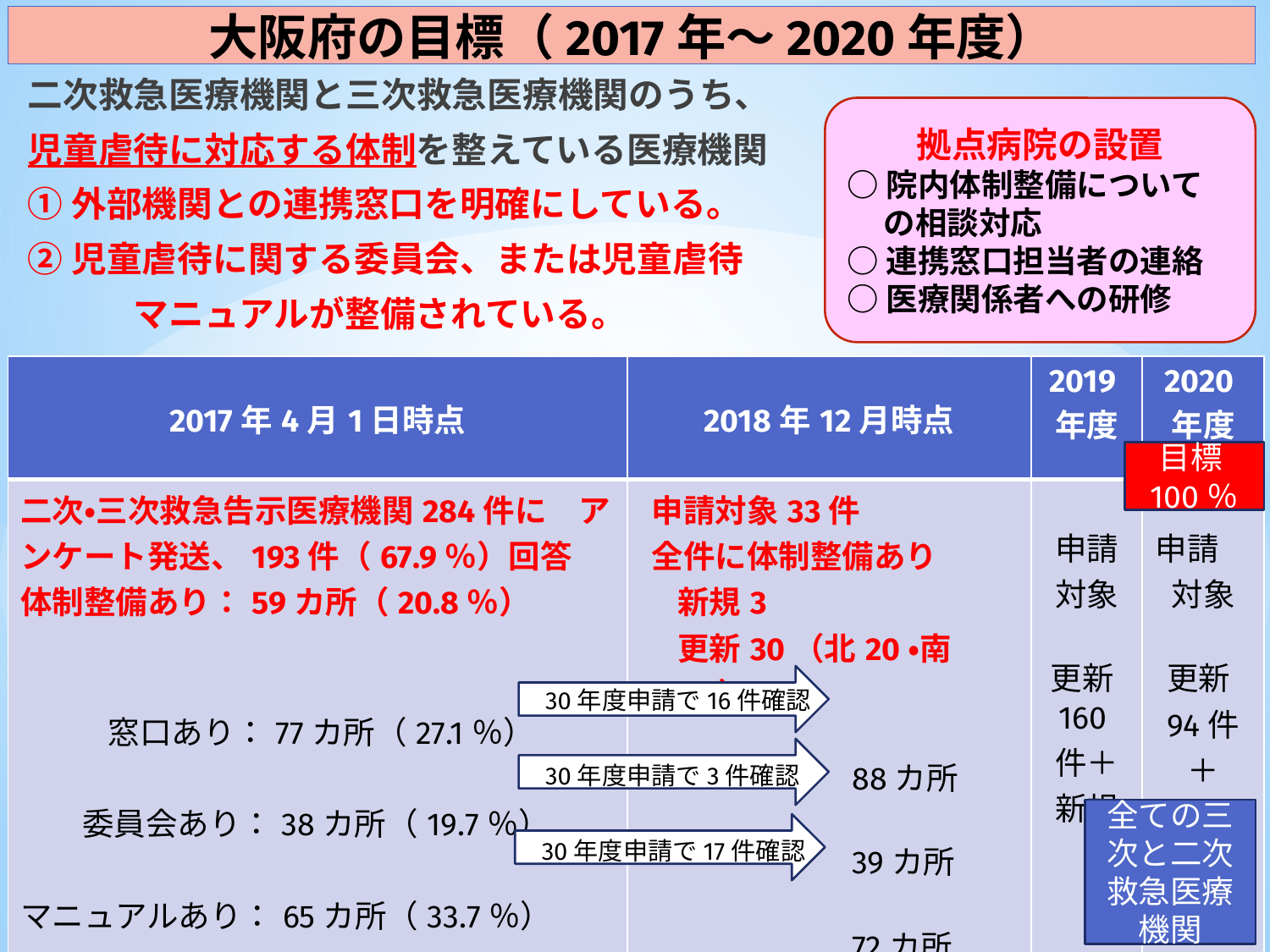

# 大阪府の目標（2017年～2020年度）
二次救急医療機関と三次救急医療機関のうち、
児童虐待に対応する体制を整えている医療機関
①外部機関との連携窓口を明確にしている。
②児童虐待に関する委員会、または児童虐待
　　　マニュアルが整備されている。
拠点病院の設置
○院内体制整備についての相談対応
○連携窓口担当者の連絡
○医療関係者への研修
| 2017年4月1日時点 | 2018年12月時点 | 2019年度 | 2020年度 |
| --- | --- | --- | --- |
| 二次・三次救急告示医療機関284件に　アンケート発送、193件（67.9％）回答 体制整備あり：59カ所（20.8％） 　　 窓口あり：77カ所（27.1％） 　　 委員会あり：38カ所（19.7％） 　　 マニュアルあり：65カ所（33.7％） | 申請対象33件 全件に体制整備あり 新規3 更新30（北20・南10） 88カ所 39カ所 72カ所 ※全てあり37カ所 | 申請対象 更新160件＋ 新規 | 申請　対象 更新94件＋ 新規 |
目標100％

30年度申請で16件確認

30年度申請で3件確認
全ての三次と二次
救急医療機関

30年度申請で17件確認
4